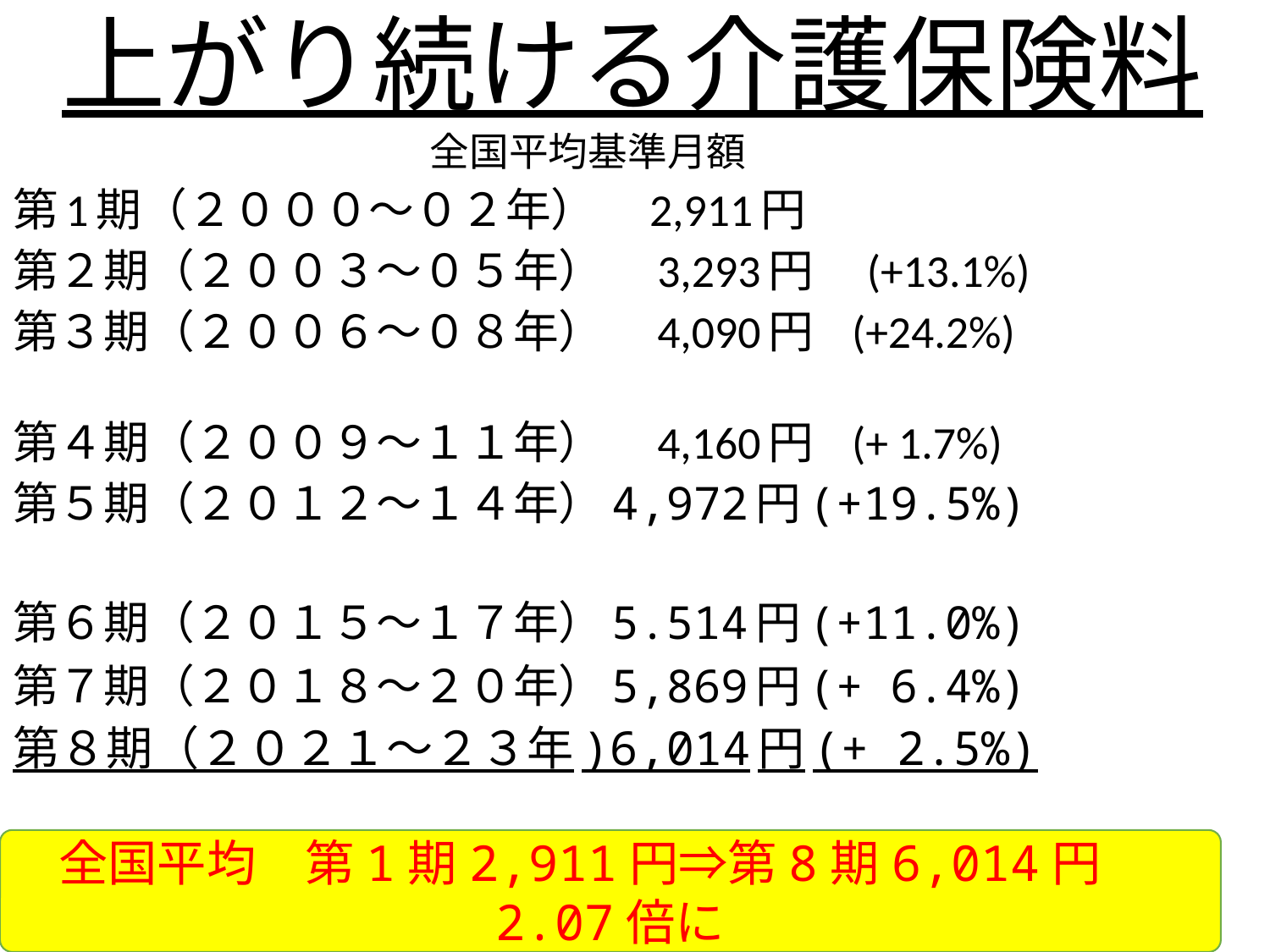

# 上がり続ける介護保険料
　　　　　　　　　　　　　全国平均基準月額
第1期（２０００～０２年）　2,911円
第２期（２００３～０５年）　3,293円　(+13.1%)
第３期（２００６～０８年）　4,090円   (+24.2%)
第４期（２００９～１１年）　4,160円   (+ 1.7%)
第５期（２０１２～１４年）4,972円(+19.5%)
第６期（２０１５～１７年）5.514円(+11.0%)
第７期（２０１８～２０年）5,869円(+ 6.4%)
第８期（２０２１～２３年)6,014円(+ 2.5%)

全国平均　第1期2,911円⇒第8期6,014円　2.07倍に